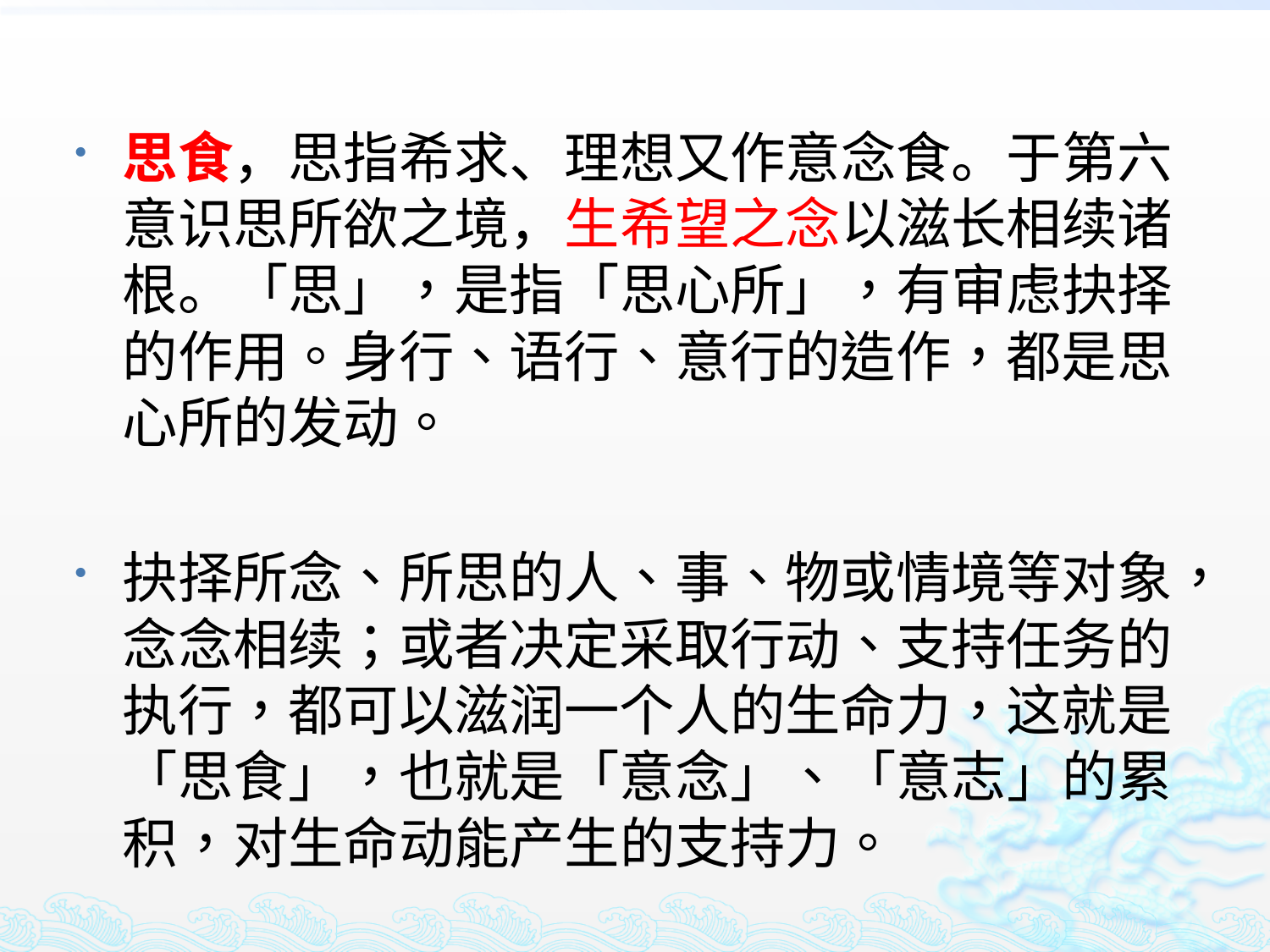

思食，思指希求、理想又作意念食。于第六意识思所欲之境，生希望之念以滋长相续诸根。「思」，是指「思心所」，有审虑抉择的作用。身行、语行、意行的造作，都是思心所的发动。

抉择所念、所思的人、事、物或情境等对象，念念相续；或者决定采取行动、支持任务的执行，都可以滋润一个人的生命力，这就是「思食」，也就是「意念」、「意志」的累积，对生命动能产生的支持力。